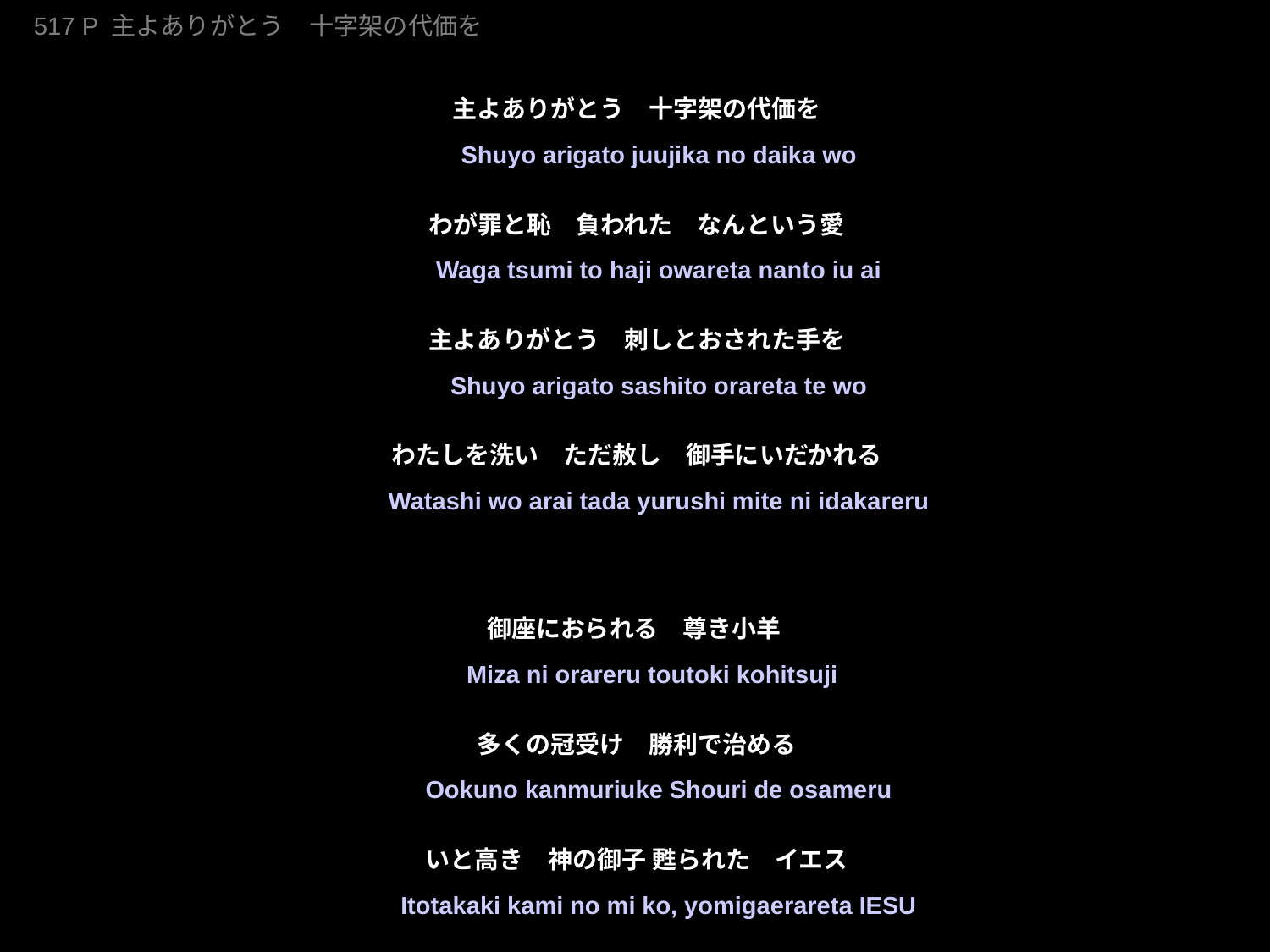

★P
20190707.ppt
しゅよありがとうじゅうじかのだいかを
517 P 主よありがとう　十字架の代価を
★３
主よありがとう　十字架の代価を

わが罪と恥　負われた　なんという愛

主よありがとう　刺しとおされた手を

わたしを洗い　ただ赦し　御手にいだかれる

御座におられる　尊き小羊

多くの冠受け　勝利で治める

いと高き　神の御子 甦られた　イエス

小羊に　誉れあれ
Shuyo arigato juujika no daika wo

Waga tsumi to haji owareta nanto iu ai

Shuyo arigato sashito orareta te wo

Watashi wo arai tada yurushi mite ni idakareru

Miza ni orareru toutoki kohitsuji

Ookuno kanmuriuke Shouri de osameru

Itotakaki kami no mi ko, yomigaerareta IESU

Kojitsuji ni, homarere are